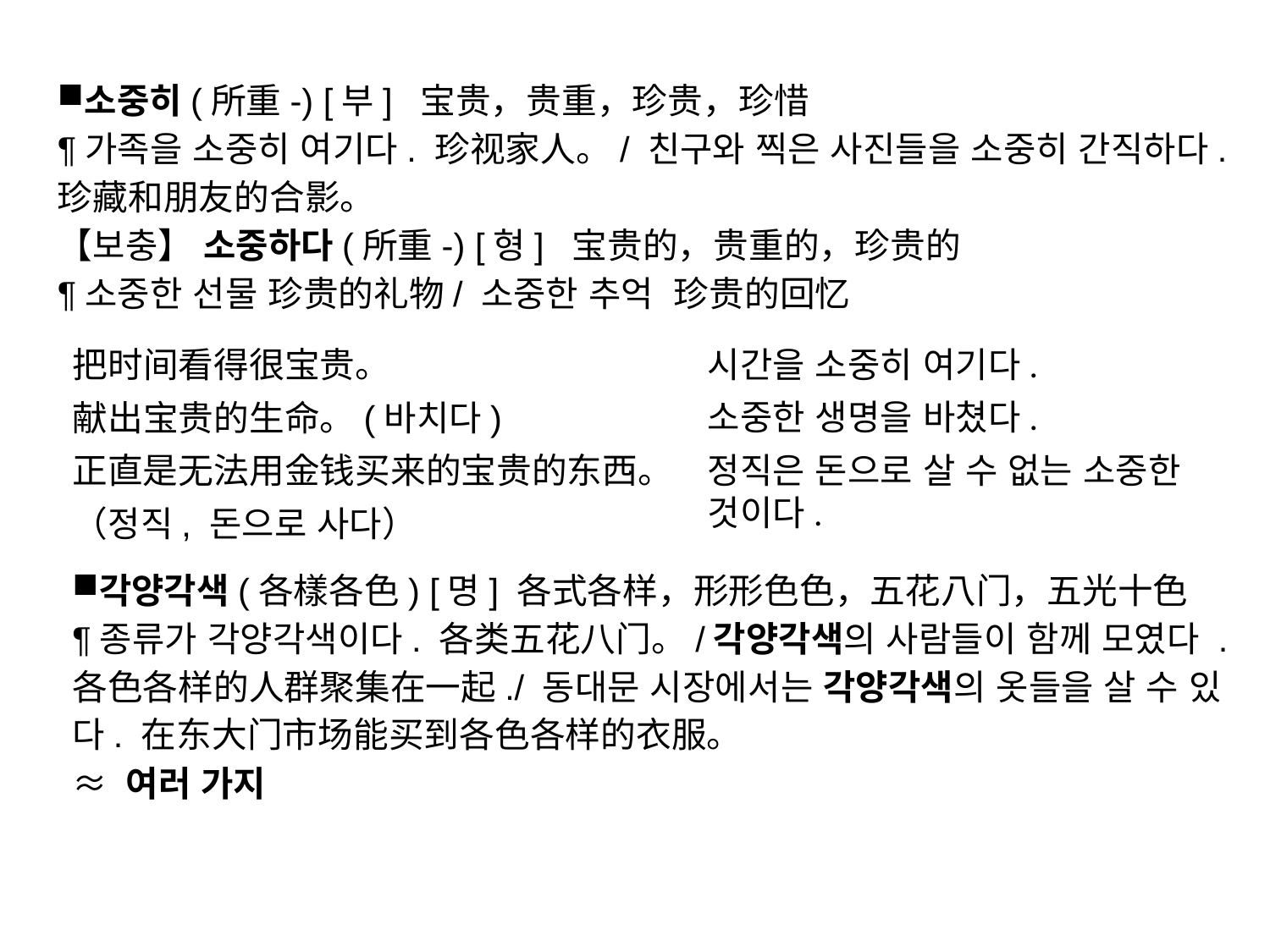

소중히(所重-) [부]  宝贵，贵重，珍贵，珍惜
¶가족을 소중히 여기다. 珍视家人。/ 친구와 찍은 사진들을 소중히 간직하다. 珍藏和朋友的合影。
【보충】 소중하다(所重-) [형]  宝贵的，贵重的，珍贵的
¶소중한 선물 珍贵的礼物/ 소중한 추억  珍贵的回忆

把时间看得很宝贵。
献出宝贵的生命。(바치다)
正直是无法用金钱买来的宝贵的东西。（정직, 돈으로 사다）
시간을 소중히 여기다.
소중한 생명을 바쳤다.
정직은 돈으로 살 수 없는 소중한 것이다.

각양각색(各樣各色) [명] 各式各样，形形色色，五花八门，五光十色
¶종류가 각양각색이다. 各类五花八门。/각양각색의 사람들이 함께 모였다 .各色各样的人群聚集在一起./ 동대문 시장에서는 각양각색의 옷들을 살 수 있다. 在东大门市场能买到各色各样的衣服。
≈ 여러 가지